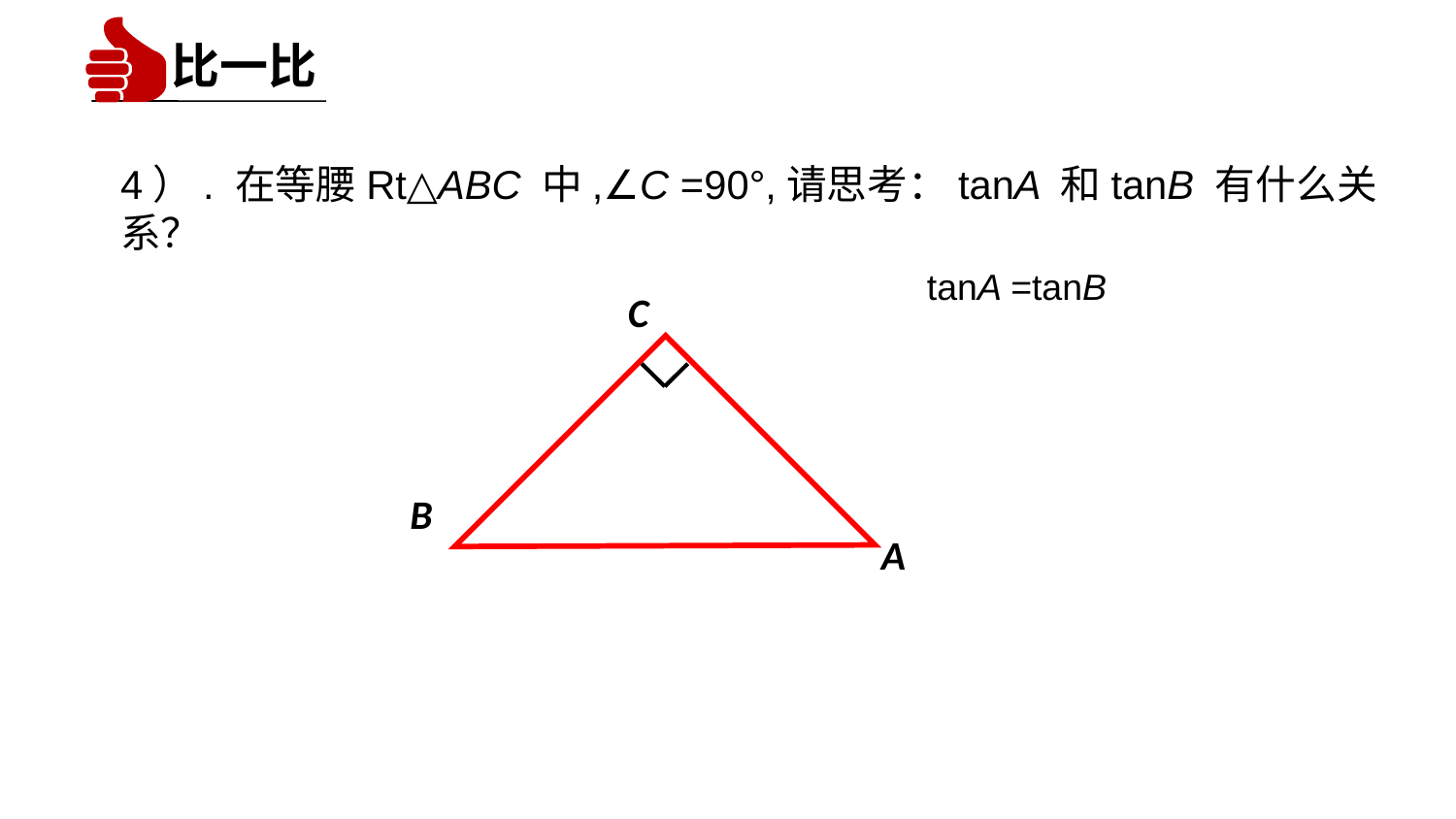

比一比

4）. 在等腰Rt△ABC 中,∠C =90°,请思考：tanA 和tanB 有什么关系？
tanA =tanB
     C

        A
B